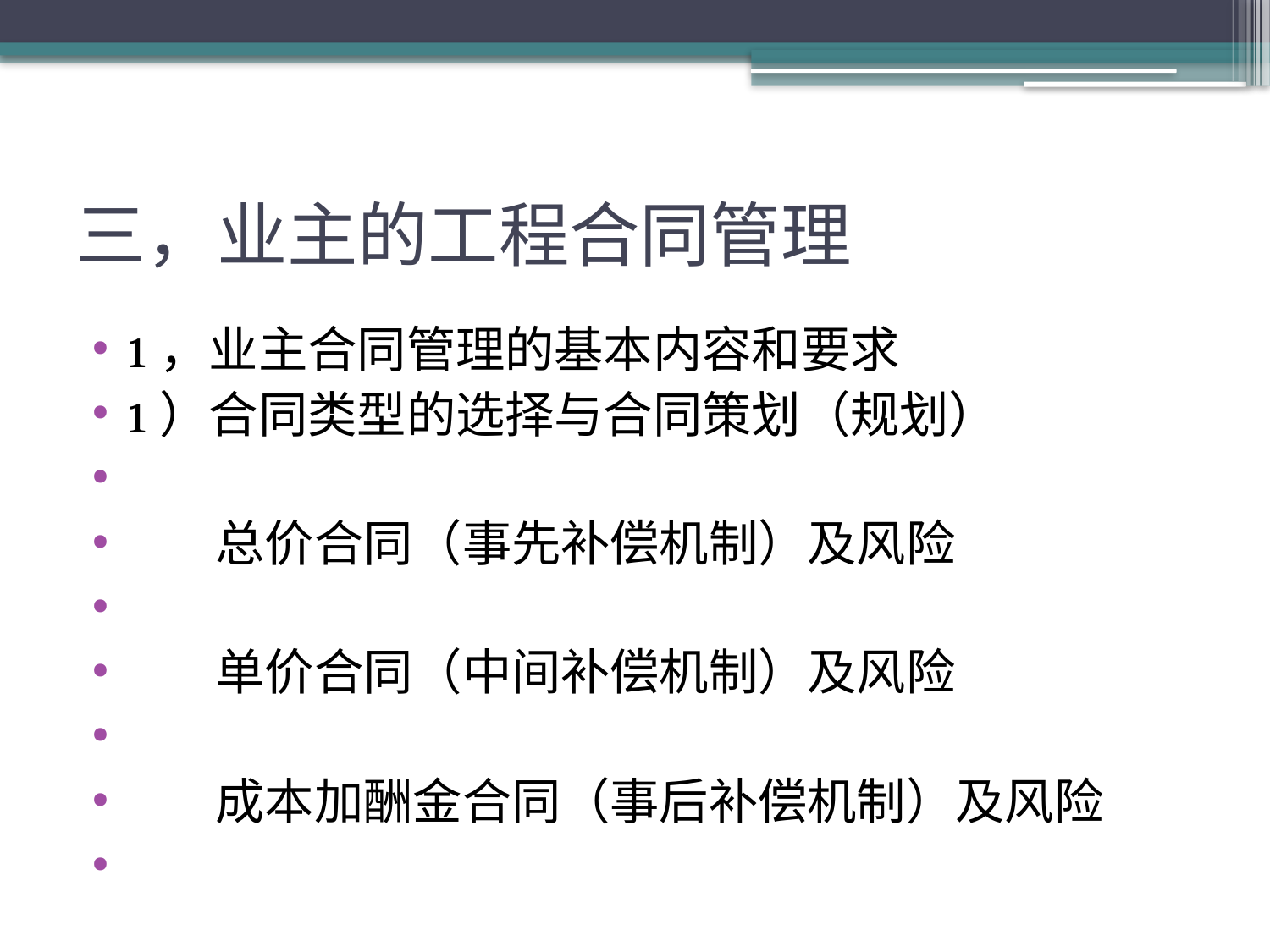

# 三，业主的工程合同管理
1，业主合同管理的基本内容和要求
1）合同类型的选择与合同策划（规划）

       总价合同（事先补偿机制）及风险

       单价合同（中间补偿机制）及风险

       成本加酬金合同（事后补偿机制）及风险